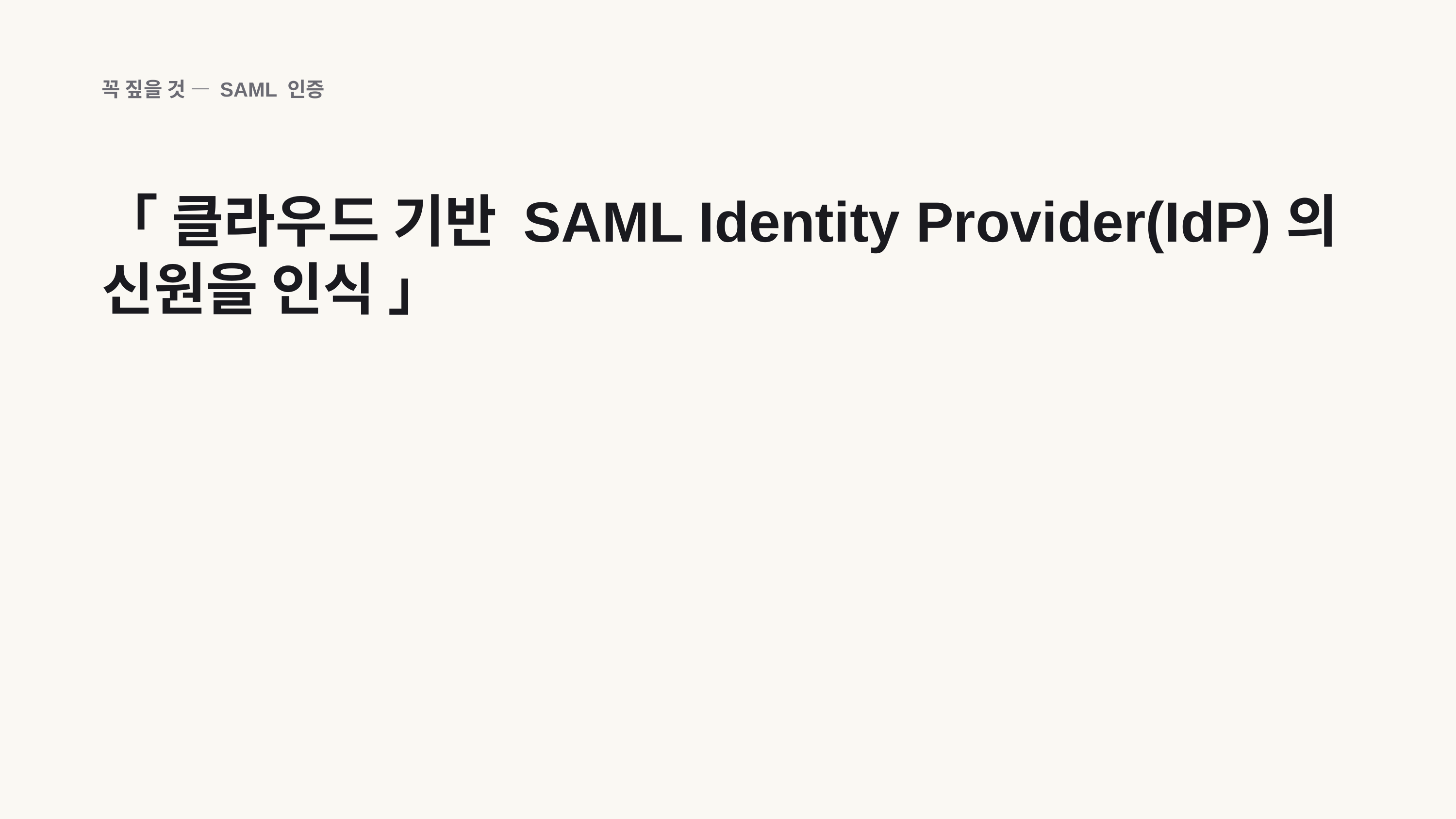

꼭 짚을 것 — SAML 인증
「 클라우드 기반 SAML Identity Provider(IdP)의 신원을 인식 」